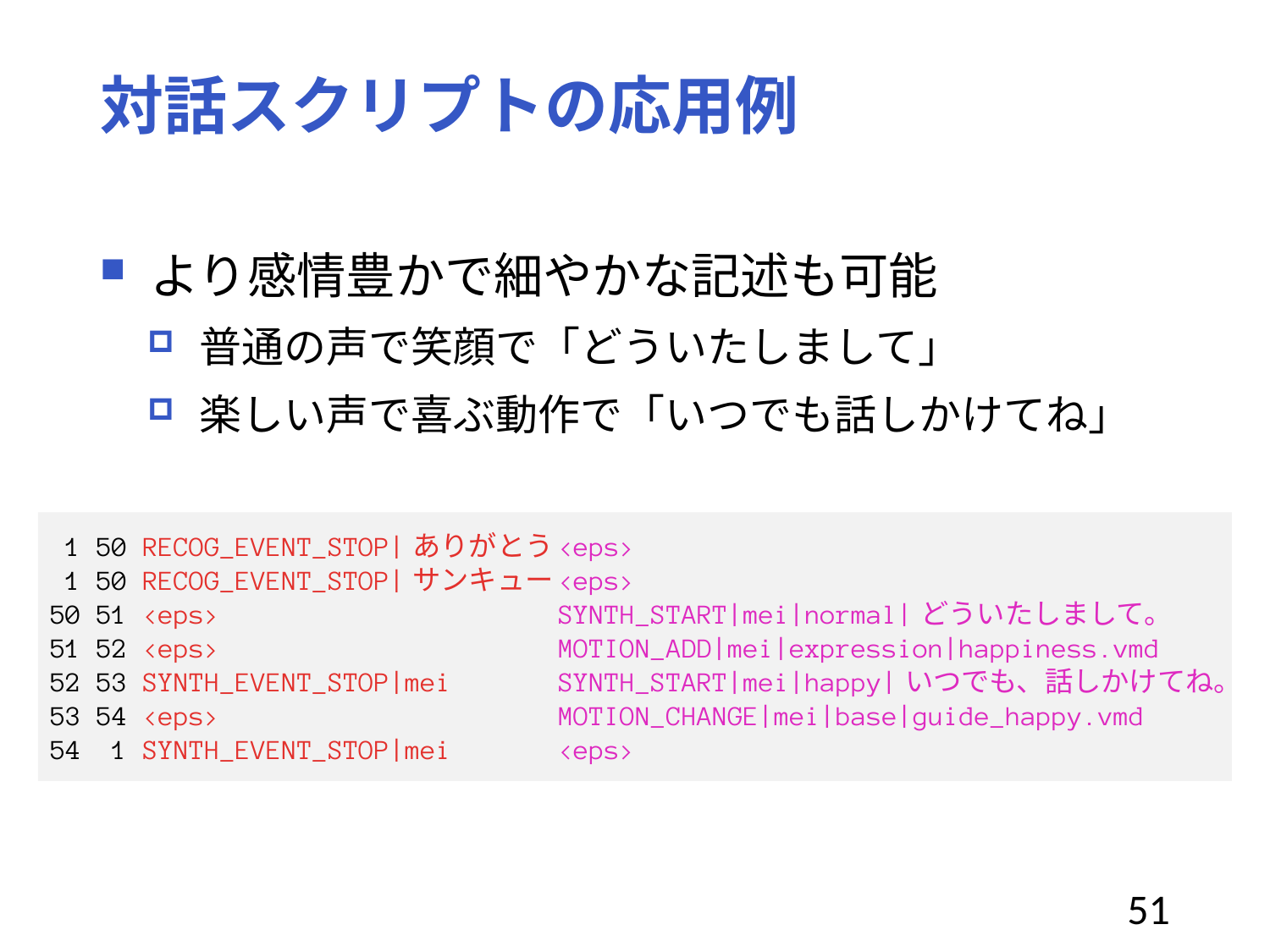

# 対話スクリプトの応用例
より感情豊かで細やかな記述も可能
普通の声で笑顔で「どういたしまして」
楽しい声で喜ぶ動作で「いつでも話しかけてね」

 1 50 RECOG_EVENT_STOP|ありがとう	<eps>
 1 50 RECOG_EVENT_STOP|サンキュー	<eps>
50 51 <eps>			SYNTH_START|mei|normal|どういたしまして。
51 52 <eps> 			MOTION_ADD|mei|expression|happiness.vmd
52 53 SYNTH_EVENT_STOP|mei     	SYNTH_START|mei|happy|いつでも、話しかけてね。
53 54 <eps> 			MOTION_CHANGE|mei|base|guide_happy.vmd
54  1 SYNTH_EVENT_STOP|mei  	<eps>
51